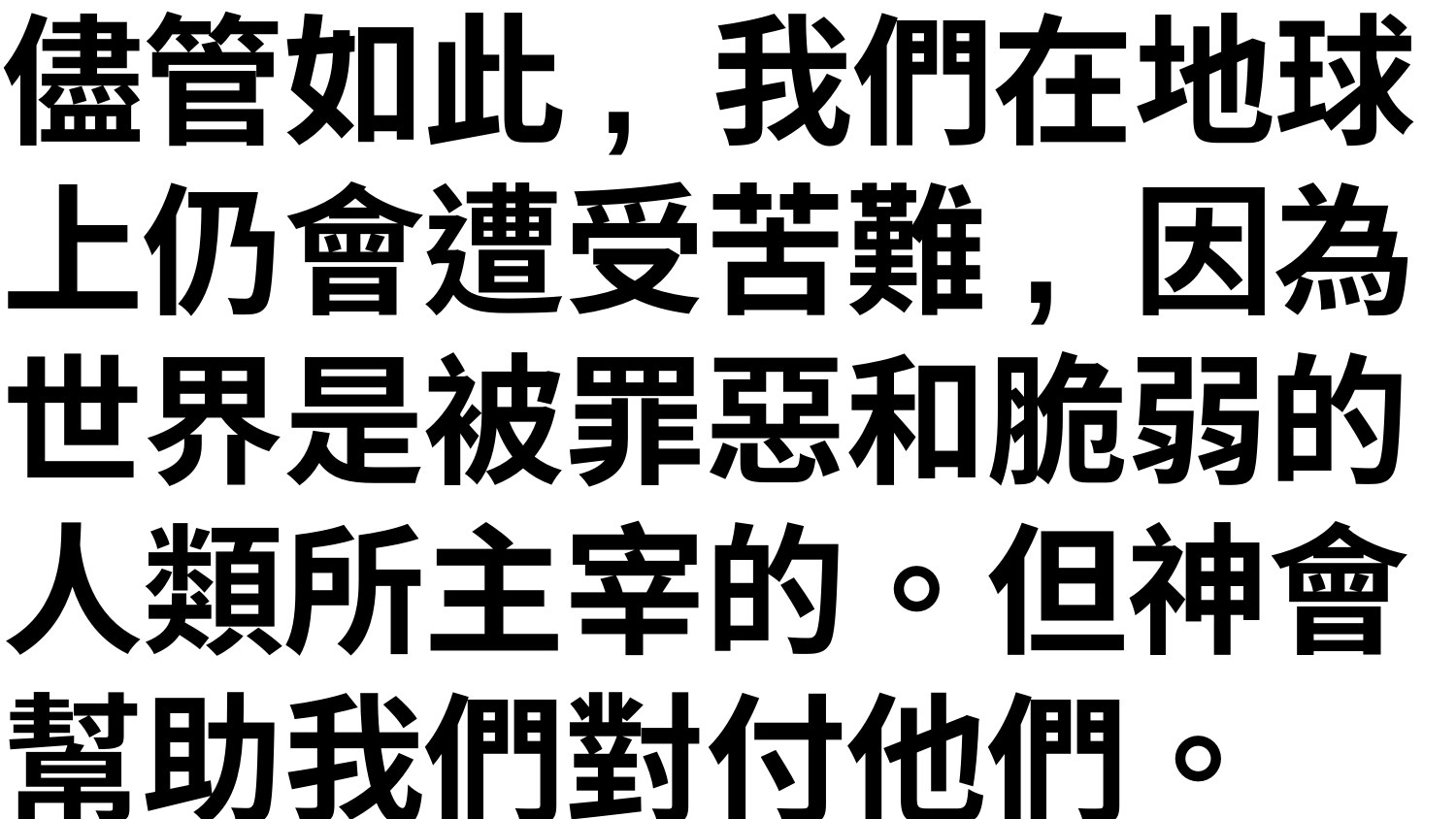

儘管如此, 我們在地球上仍會遭受苦難, 因為世界是被罪惡和脆弱的人類所主宰的。但神會幫助我們對付他們。